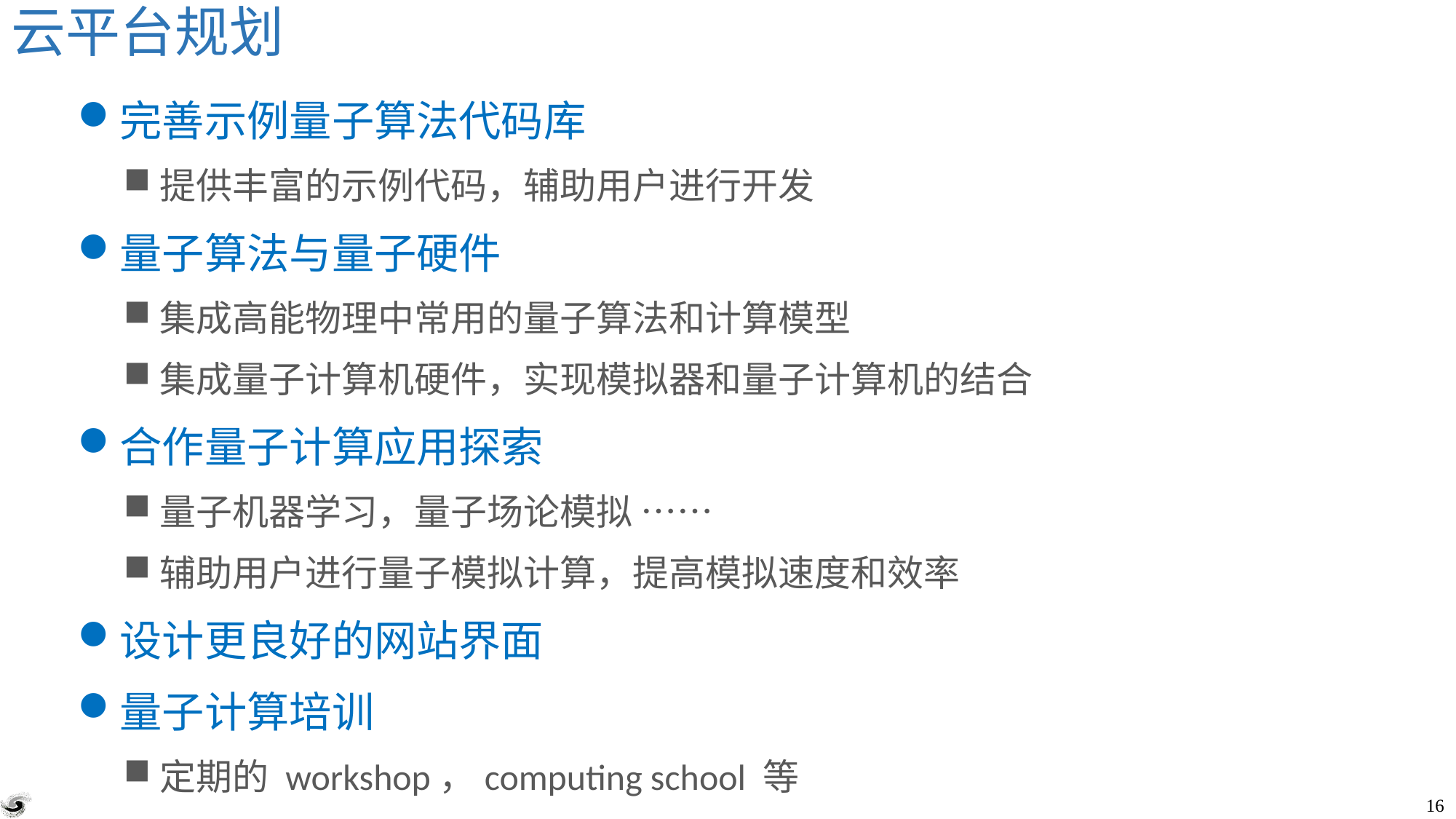

# 云平台规划
完善示例量子算法代码库
提供丰富的示例代码，辅助用户进行开发
量子算法与量子硬件
集成高能物理中常用的量子算法和计算模型
集成量子计算机硬件，实现模拟器和量子计算机的结合
合作量子计算应用探索
量子机器学习，量子场论模拟 ……
辅助用户进行量子模拟计算，提高模拟速度和效率
设计更良好的网站界面
量子计算培训
定期的 workshop，computing school 等
16